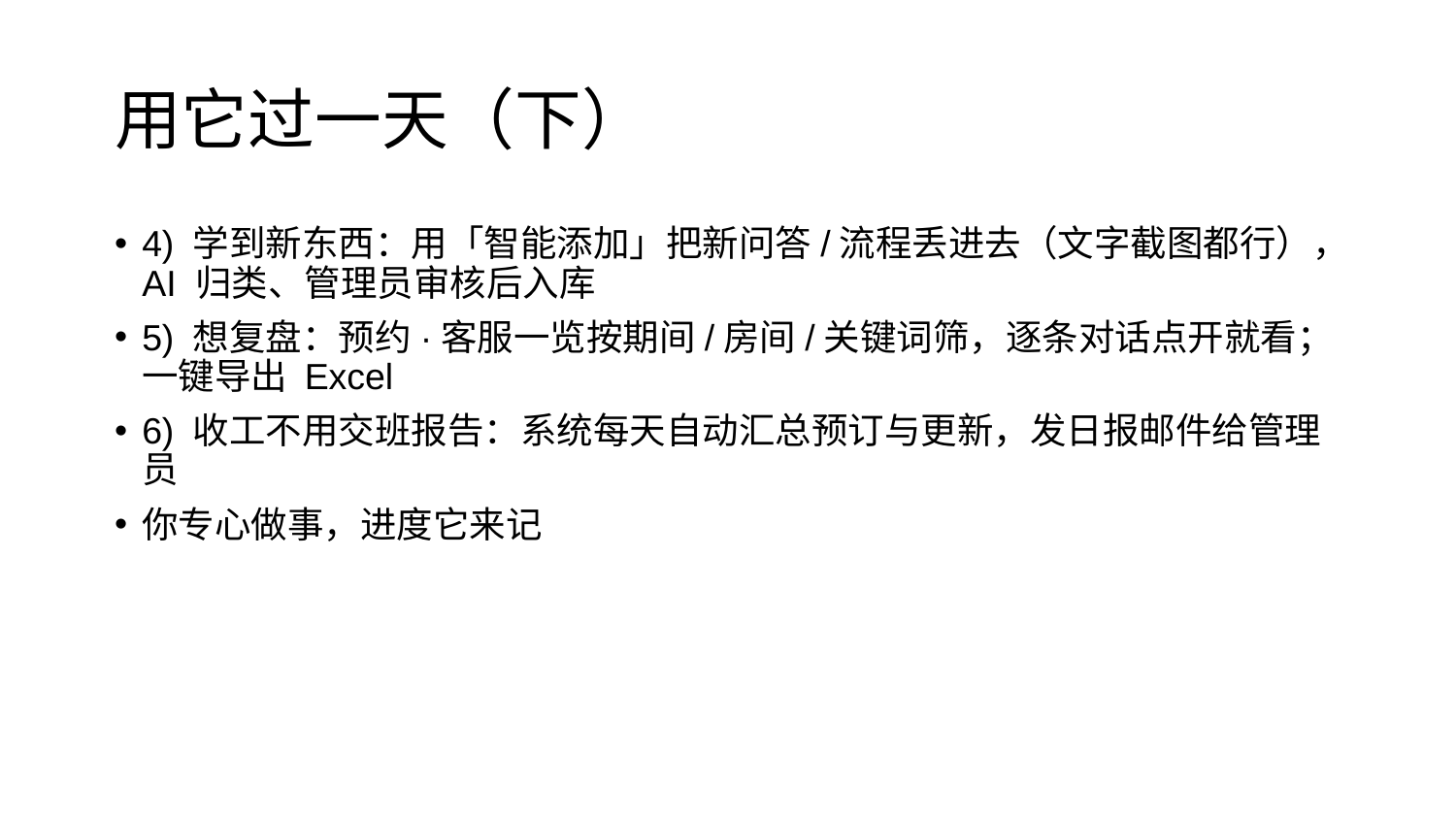

# 用它过一天（下）
4) 学到新东西：用「智能添加」把新问答/流程丢进去（文字截图都行），AI 归类、管理员审核后入库
5) 想复盘：预约·客服一览按期间/房间/关键词筛，逐条对话点开就看；一键导出 Excel
6) 收工不用交班报告：系统每天自动汇总预订与更新，发日报邮件给管理员
你专心做事，进度它来记